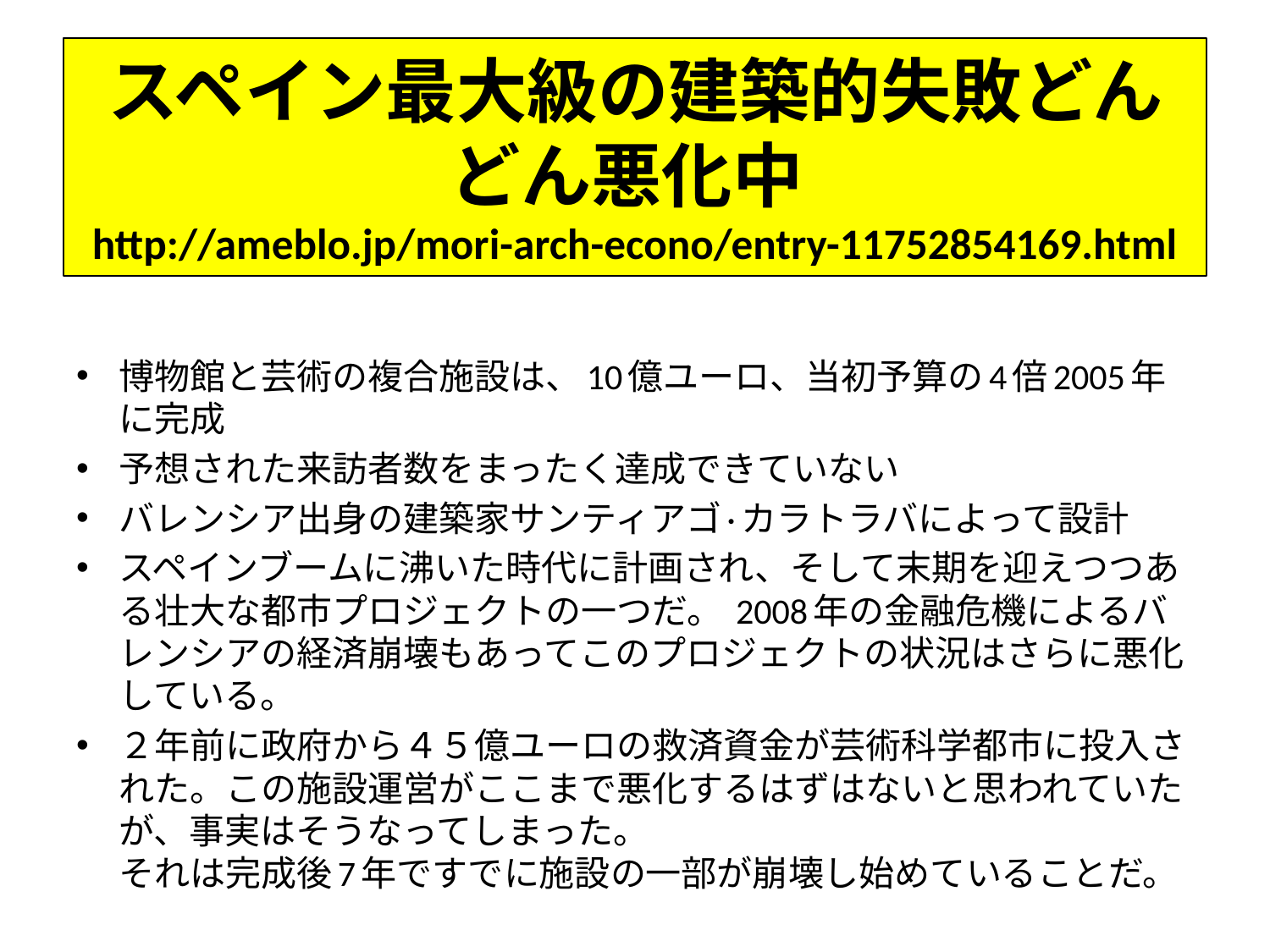

# スペイン最大級の建築的失敗どんどん悪化中 http://ameblo.jp/mori-arch-econo/entry-11752854169.html
博物館と芸術の複合施設は、10億ユーロ、当初予算の4倍2005年に完成
予想された来訪者数をまったく達成できていない
バレンシア出身の建築家サンティアゴ·カラトラバによって設計
スペインブームに沸いた時代に計画され、そして末期を迎えつつある壮大な都市プロジェクトの一つだ。 2008年の金融危機によるバレンシアの経済崩壊もあってこのプロジェクトの状況はさらに悪化している。
２年前に政府から４５億ユーロの救済資金が芸術科学都市に投入された。この施設運営がここまで悪化するはずはないと思われていたが、事実はそうなってしまった。
それは完成後7年ですでに施設の一部が崩壊し始めていることだ。